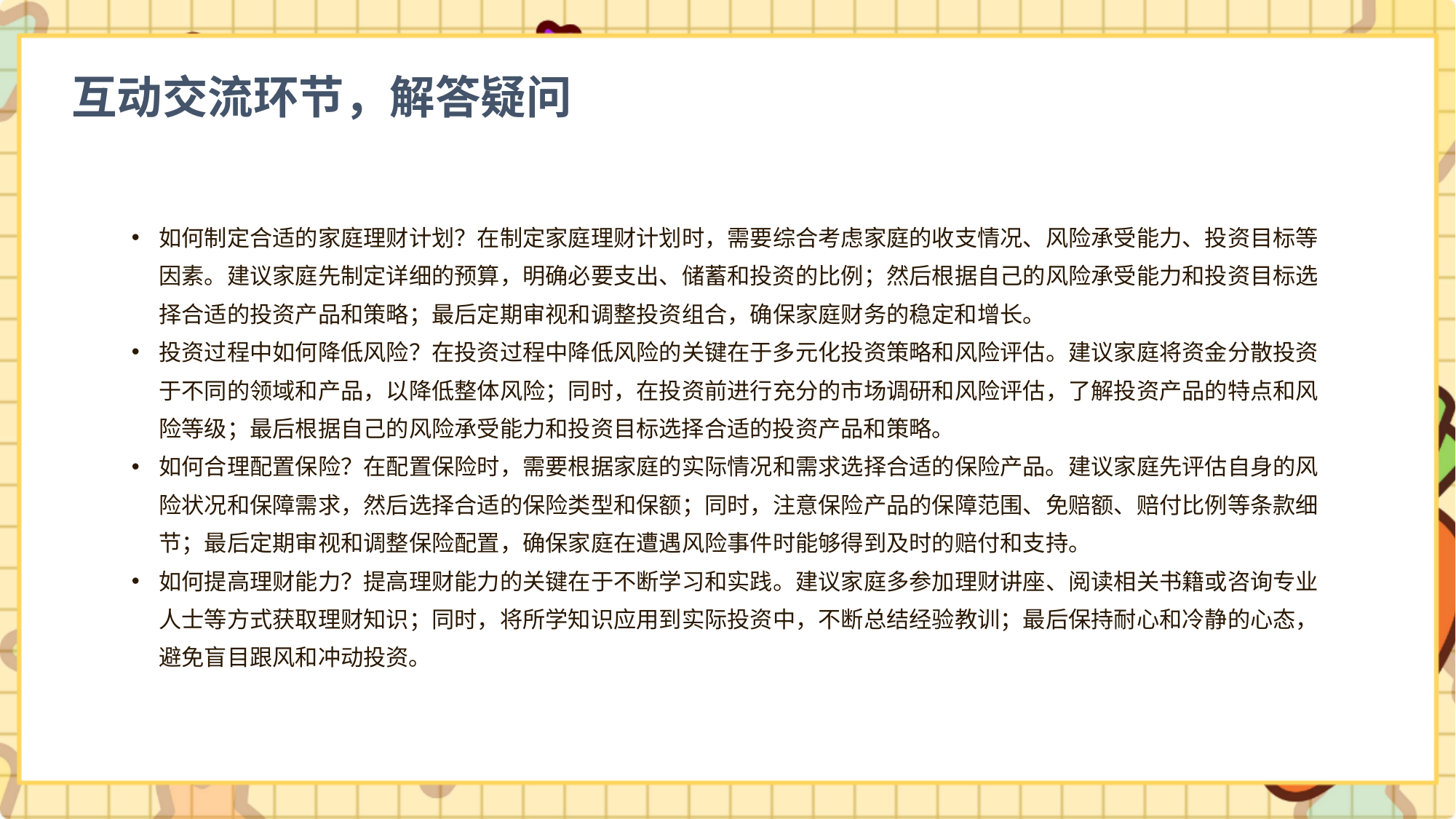

互动交流环节，解答疑问
如何制定合适的家庭理财计划？在制定家庭理财计划时，需要综合考虑家庭的收支情况、风险承受能力、投资目标等因素。建议家庭先制定详细的预算，明确必要支出、储蓄和投资的比例；然后根据自己的风险承受能力和投资目标选择合适的投资产品和策略；最后定期审视和调整投资组合，确保家庭财务的稳定和增长。
投资过程中如何降低风险？在投资过程中降低风险的关键在于多元化投资策略和风险评估。建议家庭将资金分散投资于不同的领域和产品，以降低整体风险；同时，在投资前进行充分的市场调研和风险评估，了解投资产品的特点和风险等级；最后根据自己的风险承受能力和投资目标选择合适的投资产品和策略。
如何合理配置保险？在配置保险时，需要根据家庭的实际情况和需求选择合适的保险产品。建议家庭先评估自身的风险状况和保障需求，然后选择合适的保险类型和保额；同时，注意保险产品的保障范围、免赔额、赔付比例等条款细节；最后定期审视和调整保险配置，确保家庭在遭遇风险事件时能够得到及时的赔付和支持。
如何提高理财能力？提高理财能力的关键在于不断学习和实践。建议家庭多参加理财讲座、阅读相关书籍或咨询专业人士等方式获取理财知识；同时，将所学知识应用到实际投资中，不断总结经验教训；最后保持耐心和冷静的心态，避免盲目跟风和冲动投资。